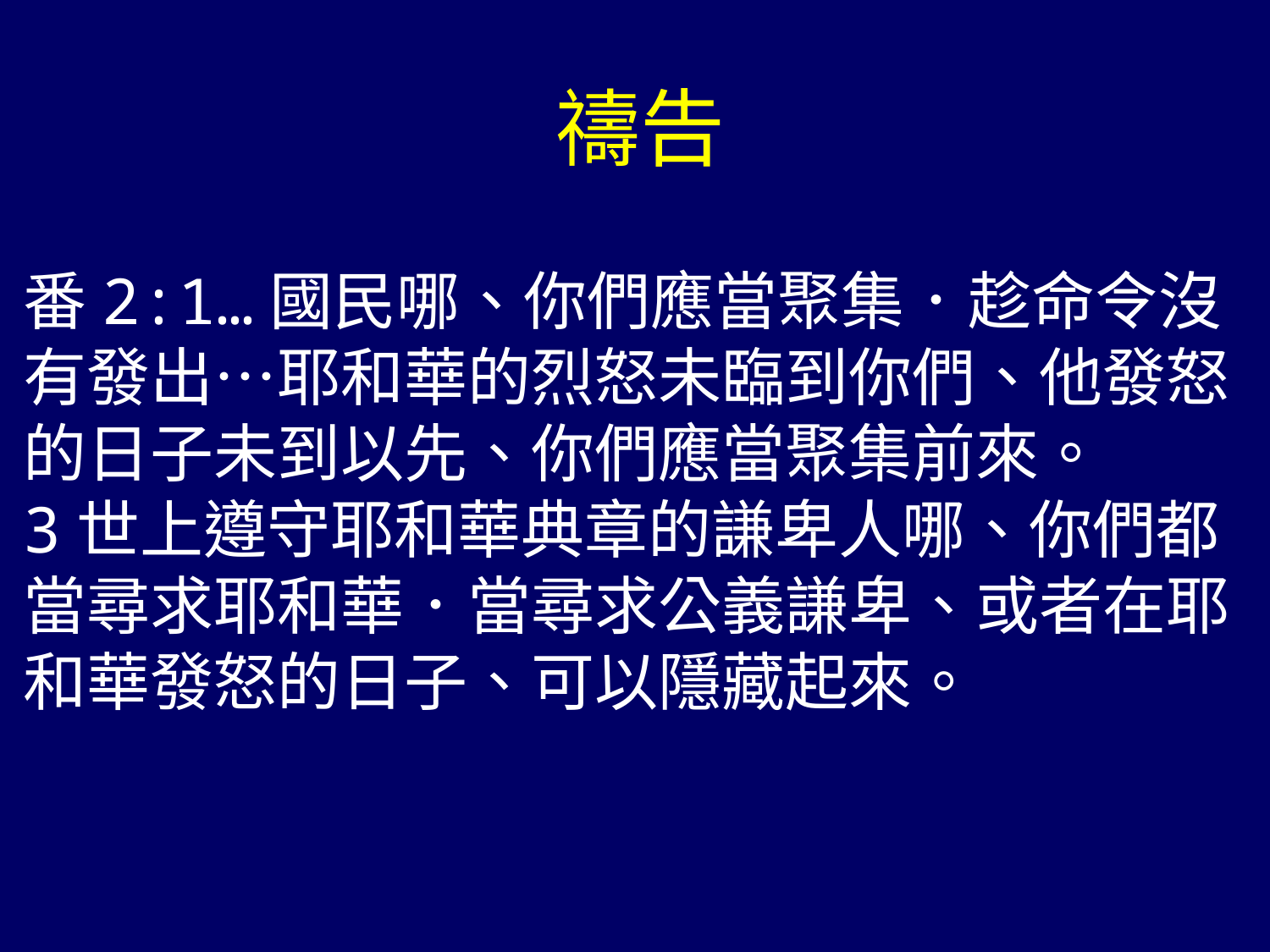

禱告

番2:1…國民哪、你們應當聚集．趁命令沒有發出…耶和華的烈怒未臨到你們、他發怒的日子未到以先、你們應當聚集前來。
3世上遵守耶和華典章的謙卑人哪、你們都當尋求耶和華．當尋求公義謙卑、或者在耶和華發怒的日子、可以隱藏起來。